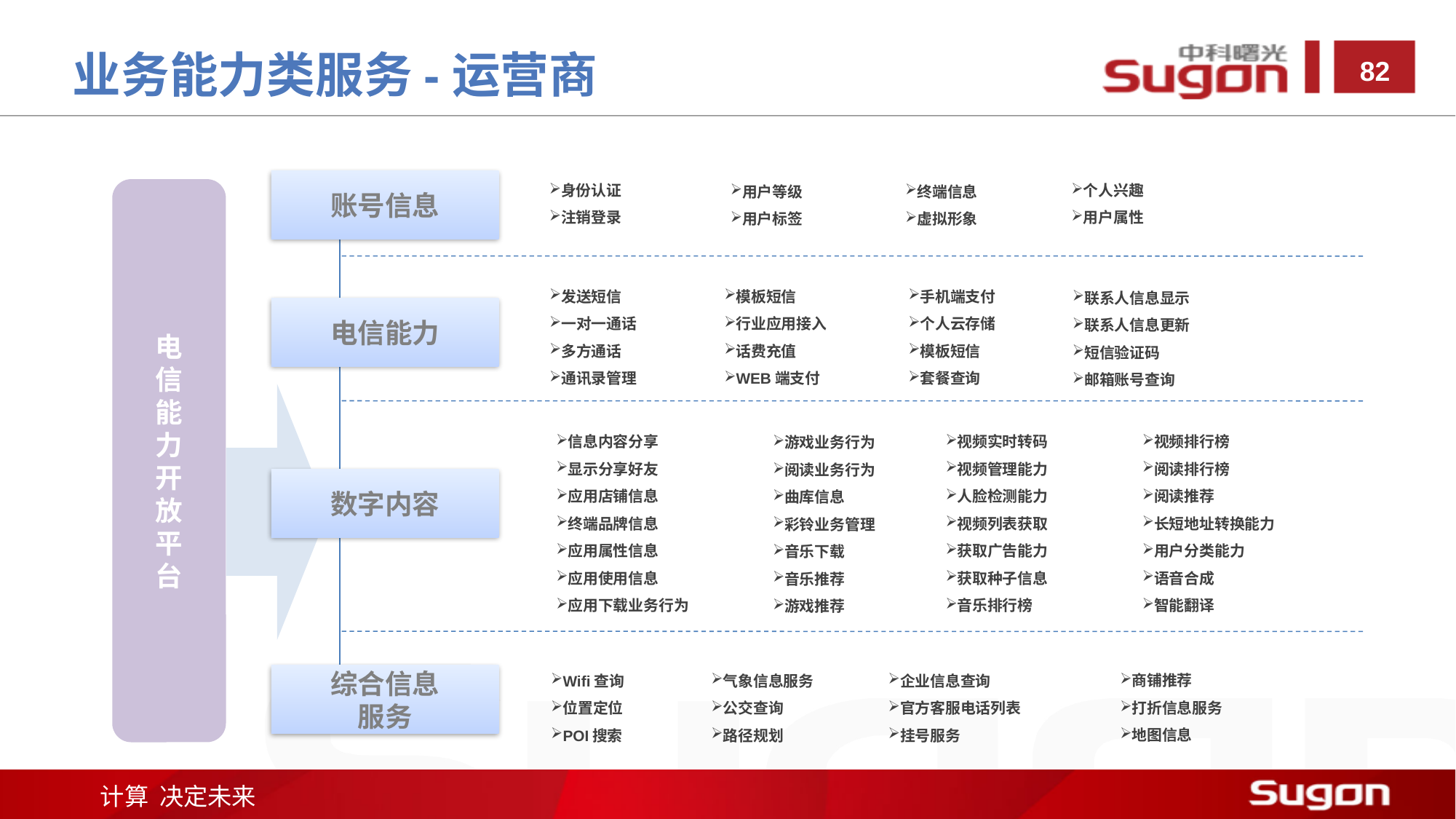

业务能力类服务-运营商
身份认证
注销登录
个人兴趣
用户属性
用户等级
用户标签
终端信息
虚拟形象
账号信息
电
信
能
力
开
放
平
台
发送短信
一对一通话
多方通话
通讯录管理
模板短信
行业应用接入
话费充值
WEB端支付
手机端支付
个人云存储
模板短信
套餐查询
联系人信息显示
联系人信息更新
短信验证码
邮箱账号查询
电信能力

信息内容分享
显示分享好友
应用店铺信息
终端品牌信息
应用属性信息
应用使用信息
应用下载业务行为
视频实时转码
视频管理能力
人脸检测能力
视频列表获取
获取广告能力
获取种子信息
音乐排行榜

视频排行榜
阅读排行榜
阅读推荐
长短地址转换能力
用户分类能力
语音合成
智能翻译
游戏业务行为
阅读业务行为
曲库信息
彩铃业务管理
音乐下载
音乐推荐
游戏推荐
数字内容
商铺推荐
打折信息服务
地图信息
Wifi查询
位置定位
POI搜索
气象信息服务
公交查询
路径规划
企业信息查询
官方客服电话列表
挂号服务
综合信息
服务